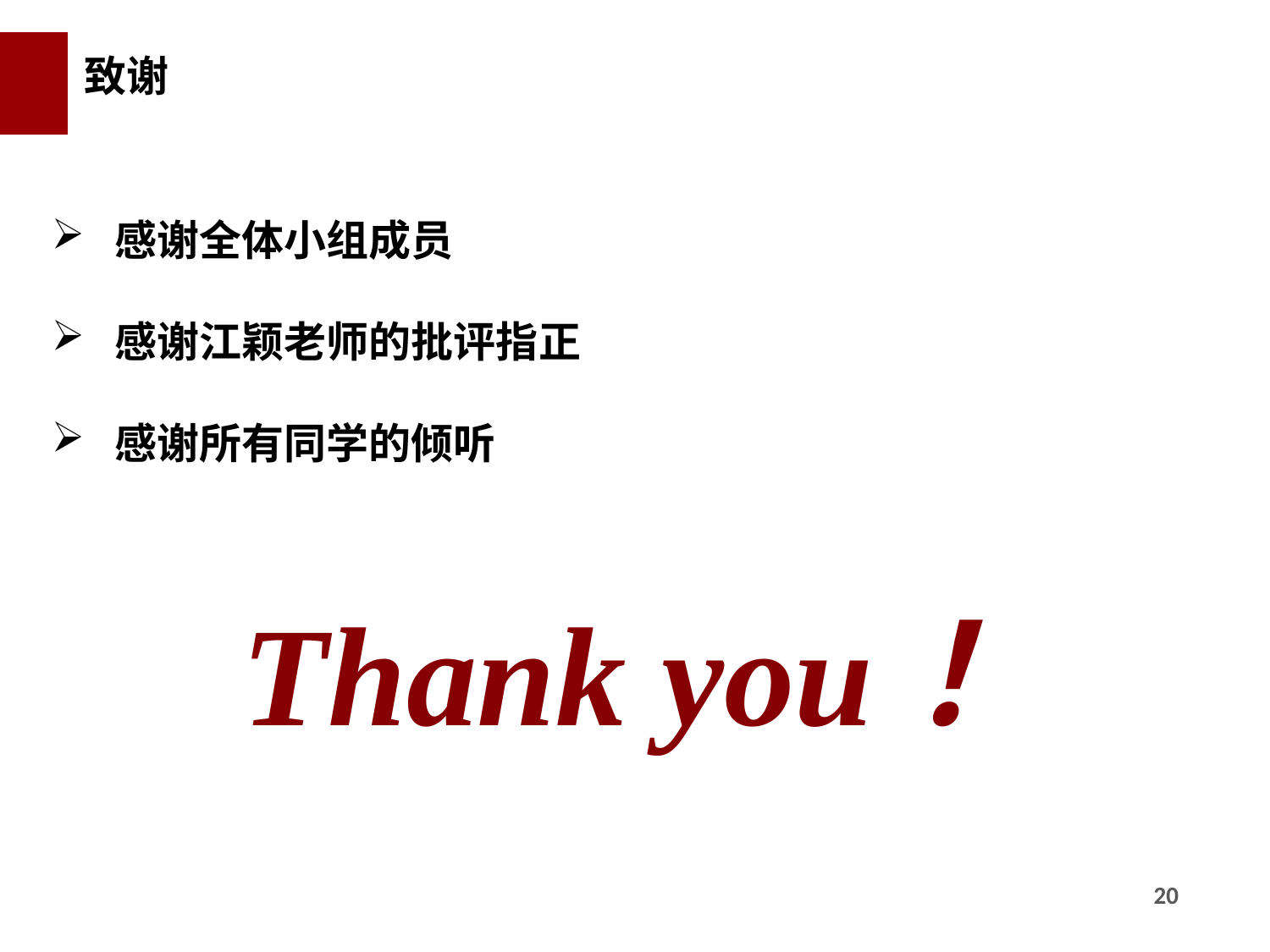

致谢
感谢全体小组成员
感谢江颖老师的批评指正
感谢所有同学的倾听
Thank you！
20